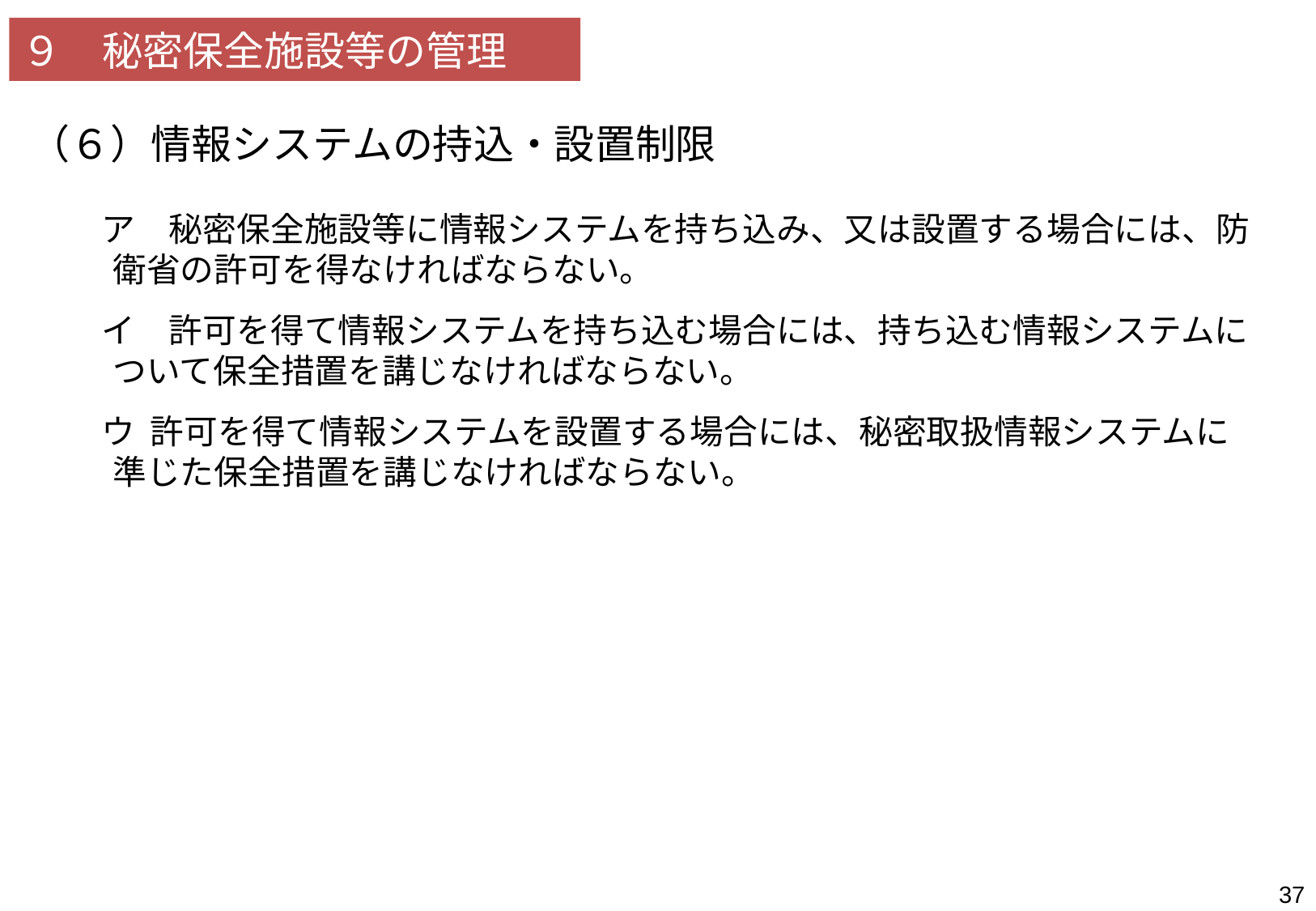

９　秘密保全施設等の管理
（６）情報システムの持込・設置制限

ア　秘密保全施設等に情報システムを持ち込み、又は設置する場合には、防衛省の許可を得なければならない。
イ　許可を得て情報システムを持ち込む場合には、持ち込む情報システムについて保全措置を講じなければならない。
ウ  許可を得て情報システムを設置する場合には、秘密取扱情報システムに準じた保全措置を講じなければならない。

| 43 | 秘密保全施設等への情報システムの持込・設置制限に関することが記載されているか。 |
| --- | --- |
37